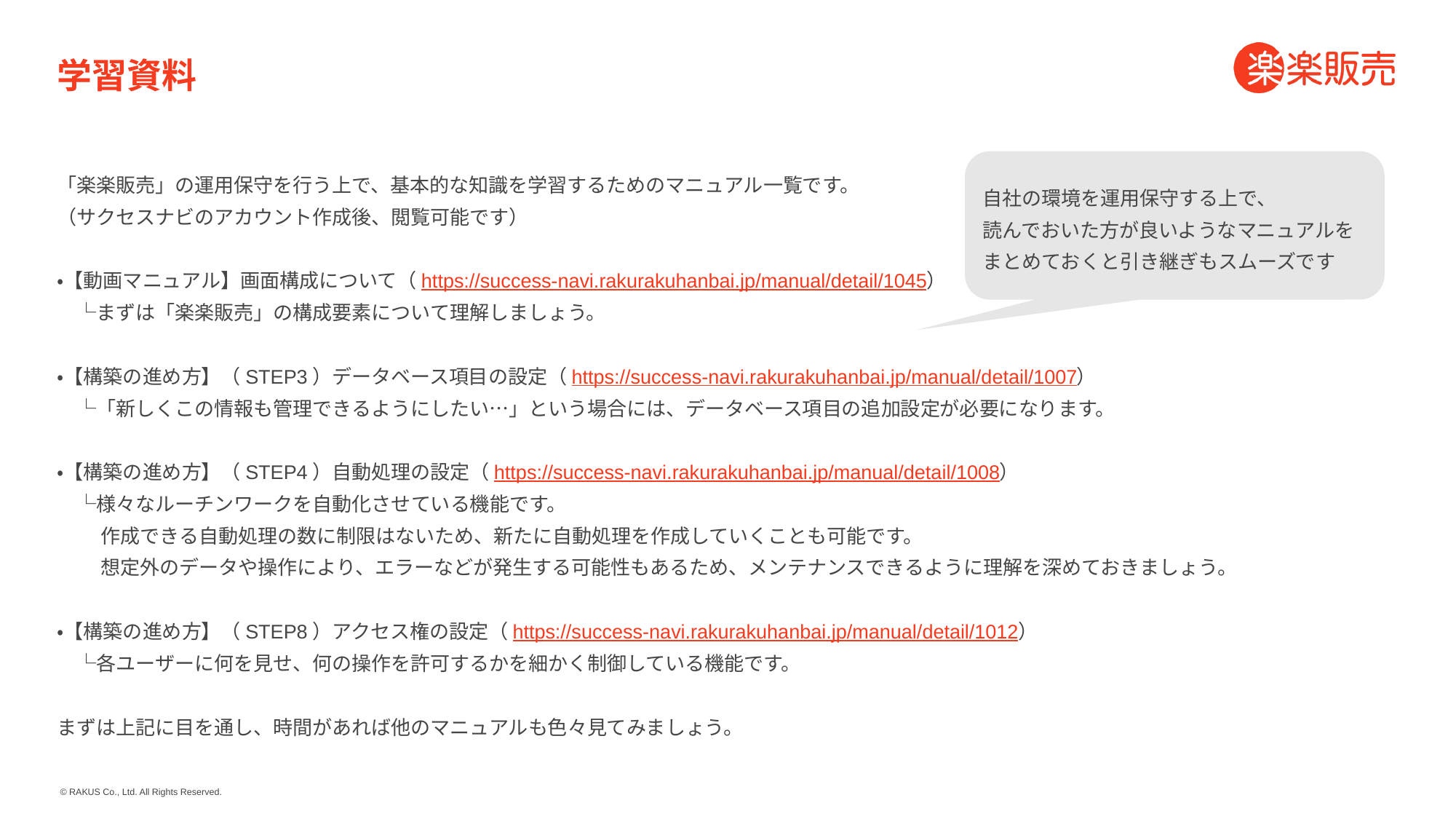

# 学習資料
自社の環境を運用保守する上で、
読んでおいた方が良いようなマニュアルを
まとめておくと引き継ぎもスムーズです
「楽楽販売」の運用保守を行う上で、基本的な知識を学習するためのマニュアル一覧です。
（サクセスナビのアカウント作成後、閲覧可能です）

・【動画マニュアル】画面構成について（https://success-navi.rakurakuhanbai.jp/manual/detail/1045）
　└まずは「楽楽販売」の構成要素について理解しましょう。

・【構築の進め方】（STEP3）データベース項目の設定（https://success-navi.rakurakuhanbai.jp/manual/detail/1007）
　└「新しくこの情報も管理できるようにしたい…」という場合には、データベース項目の追加設定が必要になります。

・【構築の進め方】（STEP4）自動処理の設定（https://success-navi.rakurakuhanbai.jp/manual/detail/1008）
　└様々なルーチンワークを自動化させている機能です。
　　 作成できる自動処理の数に制限はないため、新たに自動処理を作成していくことも可能です。
　　 想定外のデータや操作により、エラーなどが発生する可能性もあるため、メンテナンスできるように理解を深めておきましょう。

・【構築の進め方】（STEP8）アクセス権の設定（https://success-navi.rakurakuhanbai.jp/manual/detail/1012）
　└各ユーザーに何を見せ、何の操作を許可するかを細かく制御している機能です。

まずは上記に目を通し、時間があれば他のマニュアルも色々見てみましょう。